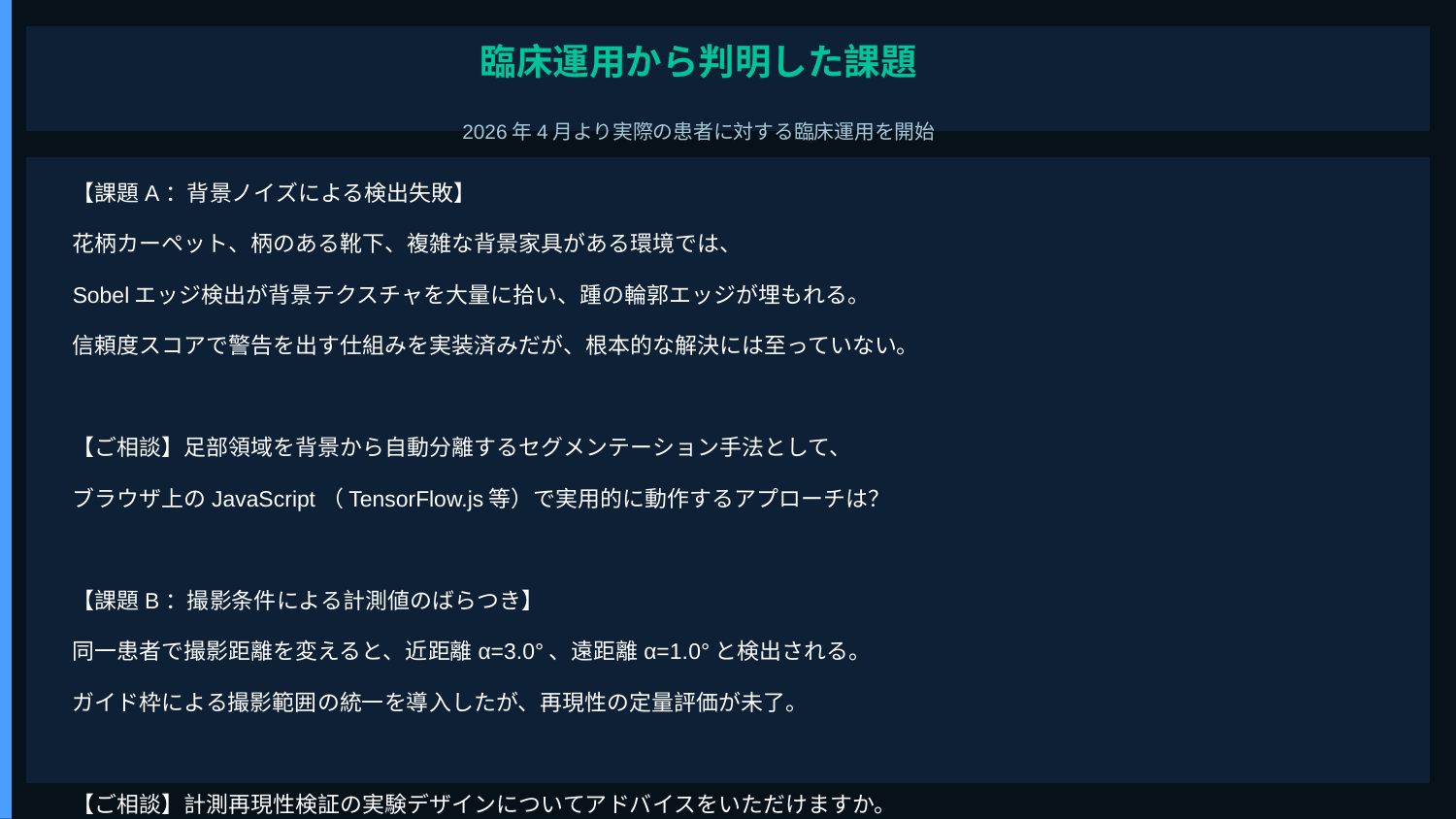

臨床運用から判明した課題
2026年4月より実際の患者に対する臨床運用を開始

【課題A：背景ノイズによる検出失敗】
花柄カーペット、柄のある靴下、複雑な背景家具がある環境では、
Sobelエッジ検出が背景テクスチャを大量に拾い、踵の輪郭エッジが埋もれる。
信頼度スコアで警告を出す仕組みを実装済みだが、根本的な解決には至っていない。

【ご相談】足部領域を背景から自動分離するセグメンテーション手法として、
ブラウザ上のJavaScript（TensorFlow.js等）で実用的に動作するアプローチは？

【課題B：撮影条件による計測値のばらつき】
同一患者で撮影距離を変えると、近距離α=3.0°、遠距離α=1.0°と検出される。
ガイド枠による撮影範囲の統一を導入したが、再現性の定量評価が未了。

【ご相談】計測再現性検証の実験デザインについてアドバイスをいただけますか。